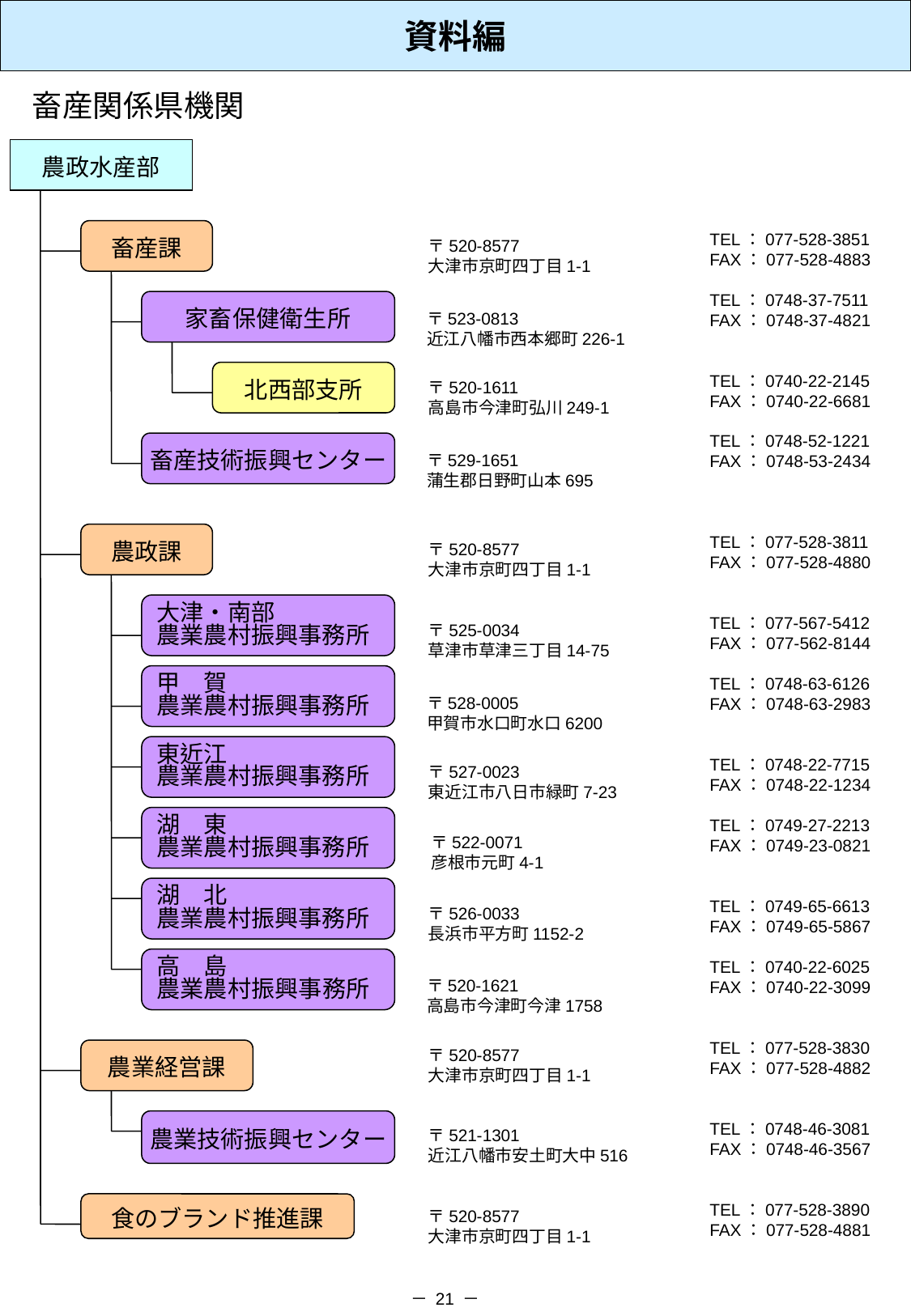

資料編
畜産関係県機関
農政水産部

畜産課
TEL：077-528-3851
FAX：077-528-4883

TEL：0748-37-7511
FAX：0748-37-4821

TEL：0740-22-2145
FAX：0740-22-6681

TEL：0748-52-1221
FAX：0748-53-2434

TEL：077-528-3811
FAX：077-528-4880

TEL：077-567-5412
FAX：077-562-8144

TEL：0748-63-6126
FAX：0748-63-2983

TEL：0748-22-7715
FAX：0748-22-1234

TEL：0749-27-2213
FAX：0749-23-0821

TEL：0749-65-6613
FAX：0749-65-5867

TEL：0740-22-6025
FAX：0740-22-3099

TEL：077-528-3830
FAX：077-528-4882

TEL：0748-46-3081
FAX：0748-46-3567

TEL：077-528-3890
FAX：077-528-4881
〒520-8577
大津市京町四丁目1-1

〒520-1611
高島市今津町弘川249-1

〒520-8577
大津市京町四丁目1-1

〒525-0034
草津市草津三丁目14-75

〒527-0023
東近江市八日市緑町7-23

〒526-0033
長浜市平方町1152-2

〒520-8577
大津市京町四丁目1-1

〒521-1301
近江八幡市安土町大中516

〒520-8577
大津市京町四丁目1-1

家畜保健衛生所
〒523-0813
近江八幡市西本郷町226-1

〒529-1651
蒲生郡日野町山本695

〒528-0005
甲賀市水口町水口6200

北西部支所

畜産技術振興センター

農政課

大津・南部
農業農村振興事務所

甲　賀
農業農村振興事務所

東近江
農業農村振興事務所

湖　東
農業農村振興事務所
〒522-0071
彦根市元町4-1

湖　北
農業農村振興事務所

高　島
農業農村振興事務所
〒520-1621
高島市今津町今津1758

農業経営課

農業技術振興センター

食のブランド推進課

－ 21 －